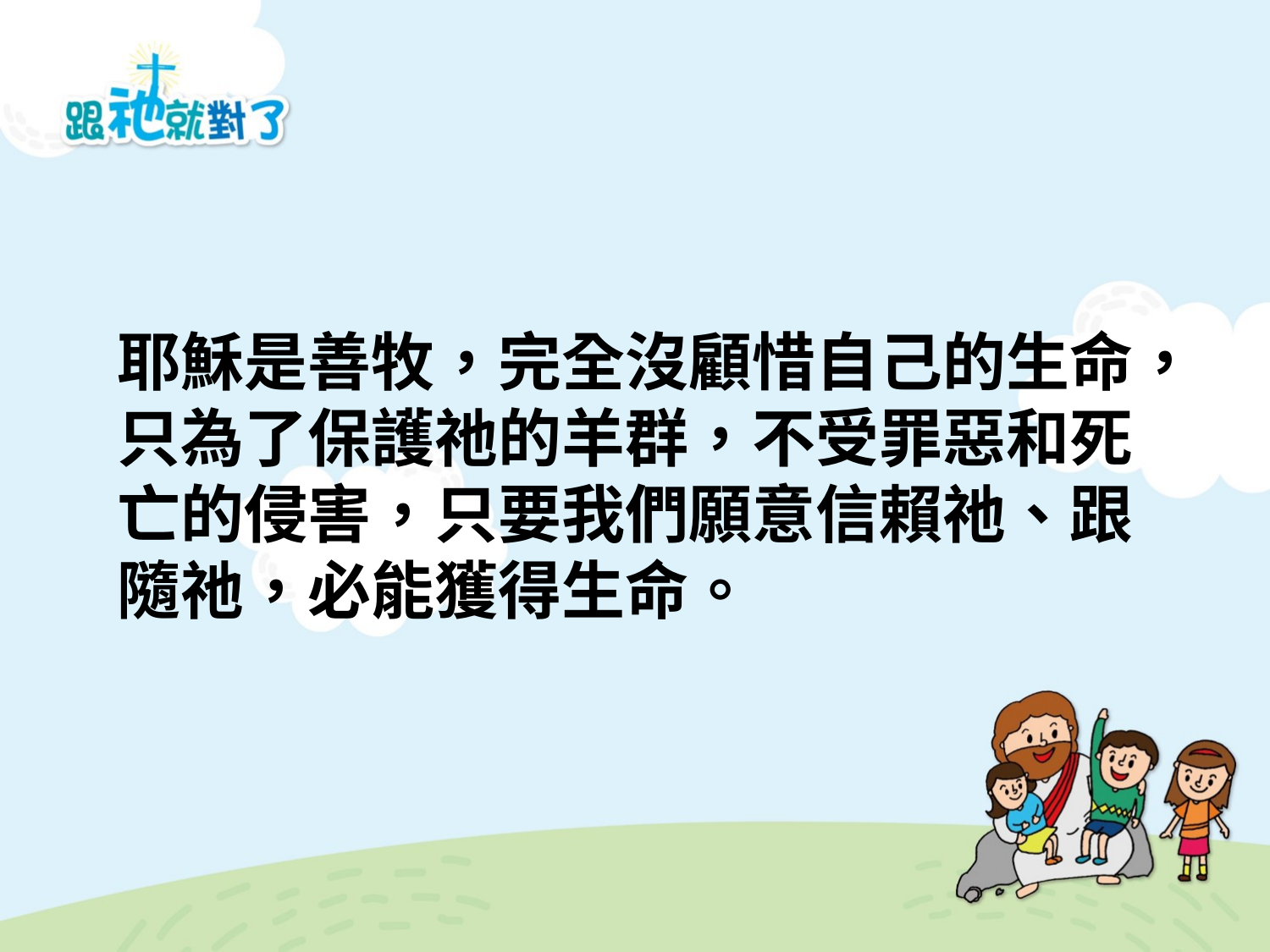

耶穌是善牧，完全沒顧惜自己的生命，只為了保護祂的羊群，不受罪惡和死亡的侵害，只要我們願意信賴祂、跟隨祂，必能獲得生命。